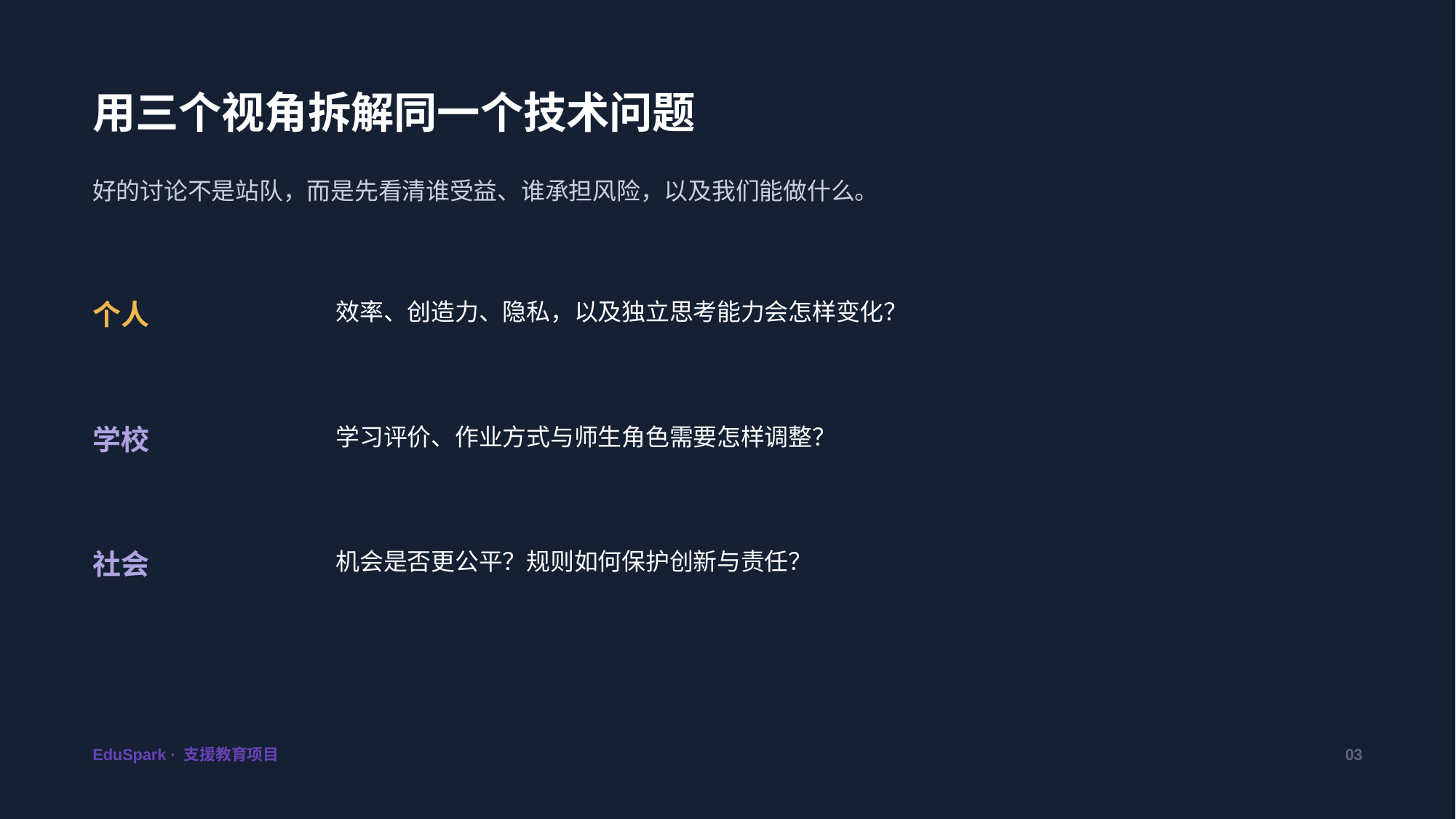

用三个视角拆解同一个技术问题
好的讨论不是站队，而是先看清谁受益、谁承担风险，以及我们能做什么。
个人
效率、创造力、隐私，以及独立思考能力会怎样变化？
学校
学习评价、作业方式与师生角色需要怎样调整？
社会
机会是否更公平？规则如何保护创新与责任？
EduSpark · 支援教育项目
03